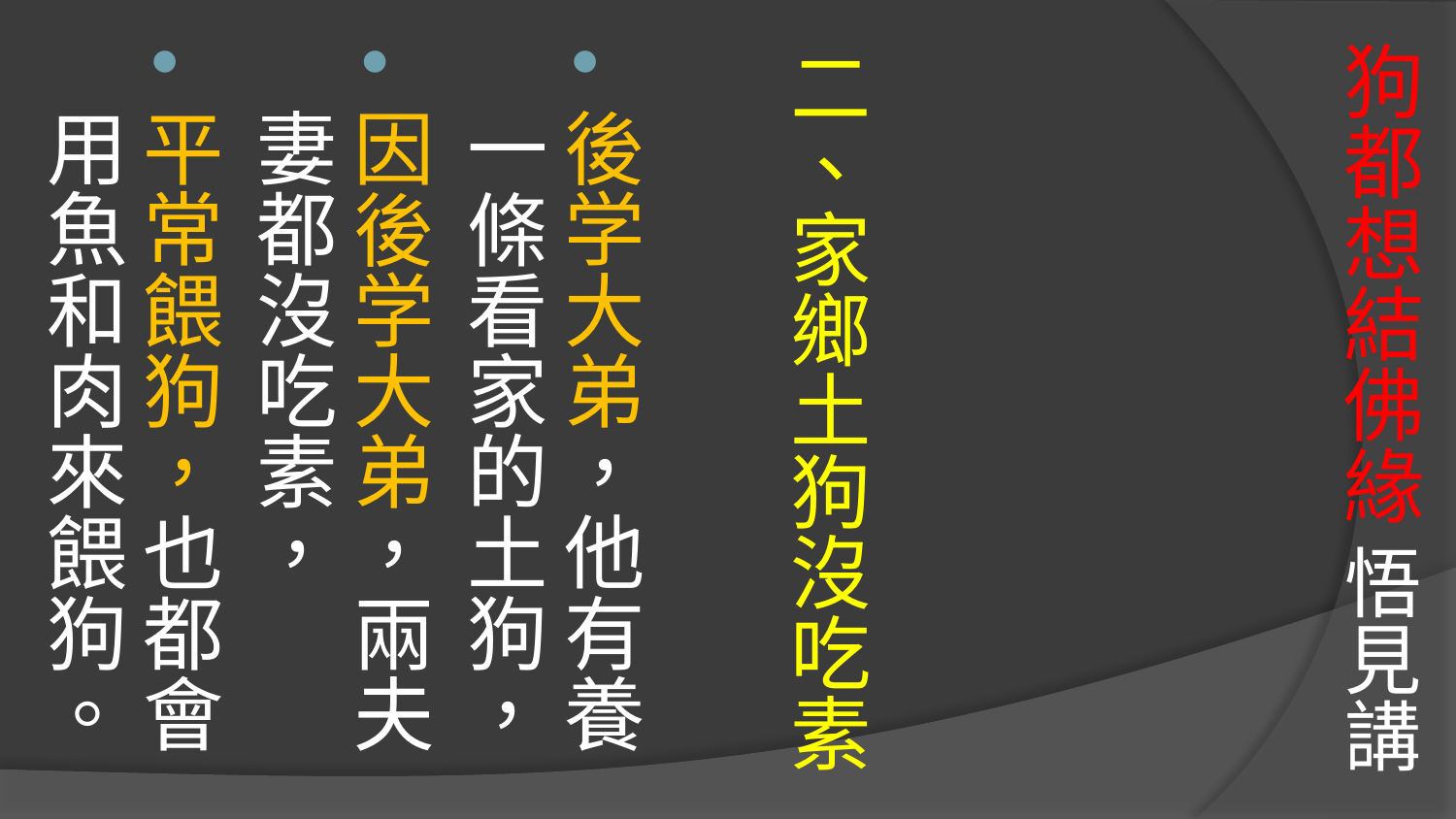

# 狗都想結佛緣 悟見講
二、家鄉土狗沒吃素

後学大弟，他有養一條看家的土狗，
因後学大弟，兩夫妻都沒吃素，
平常餵狗，也都會用魚和肉來餵狗。